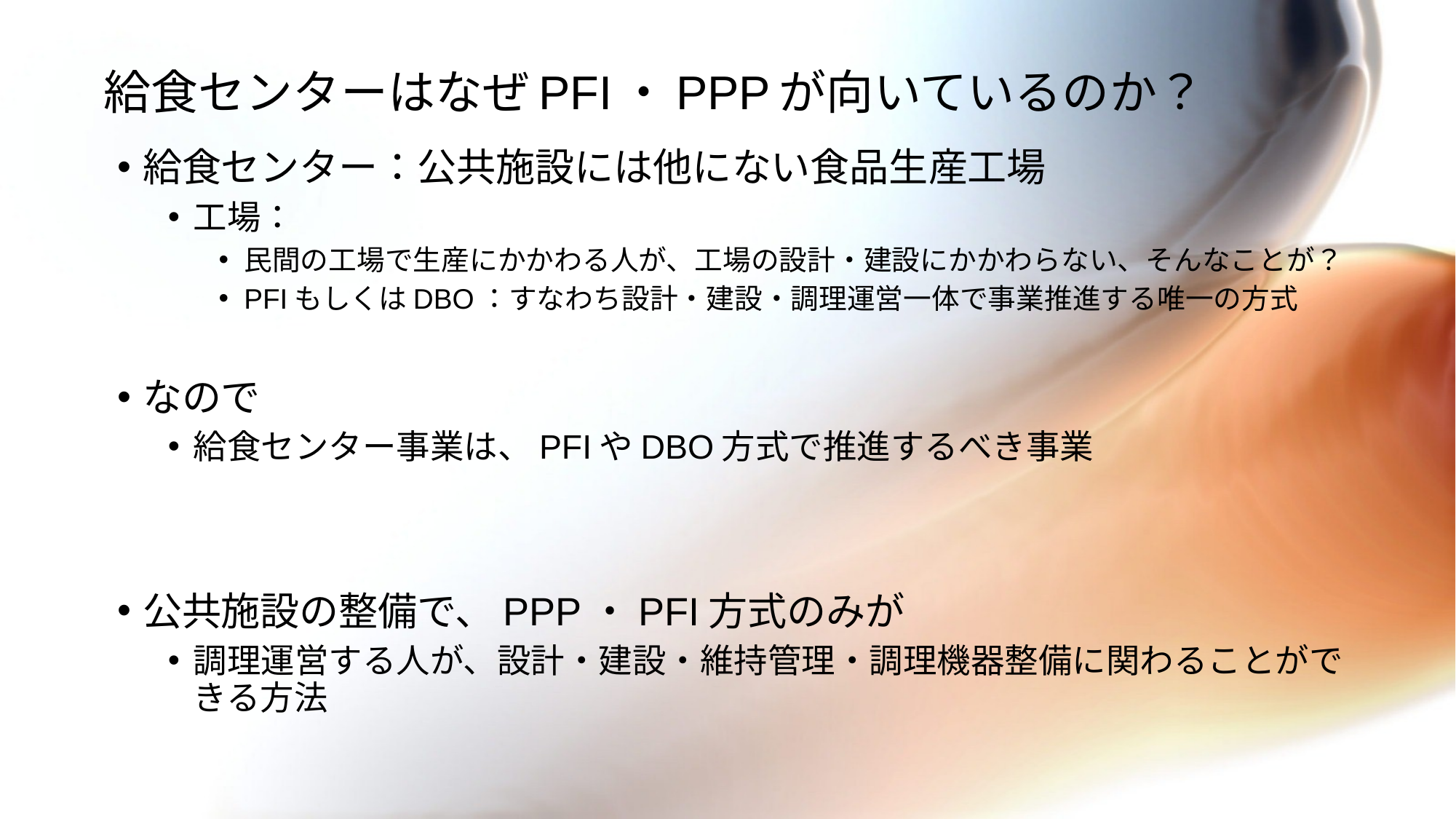

# 給食センターはなぜPFI・PPPが向いているのか？
給食センター：公共施設には他にない食品生産工場
工場：
民間の工場で生産にかかわる人が、工場の設計・建設にかかわらない、そんなことが？
PFIもしくはDBO：すなわち設計・建設・調理運営一体で事業推進する唯一の方式

なので
給食センター事業は、PFIやDBO方式で推進するべき事業

公共施設の整備で、PPP・PFI方式のみが
調理運営する人が、設計・建設・維持管理・調理機器整備に関わることができる方法